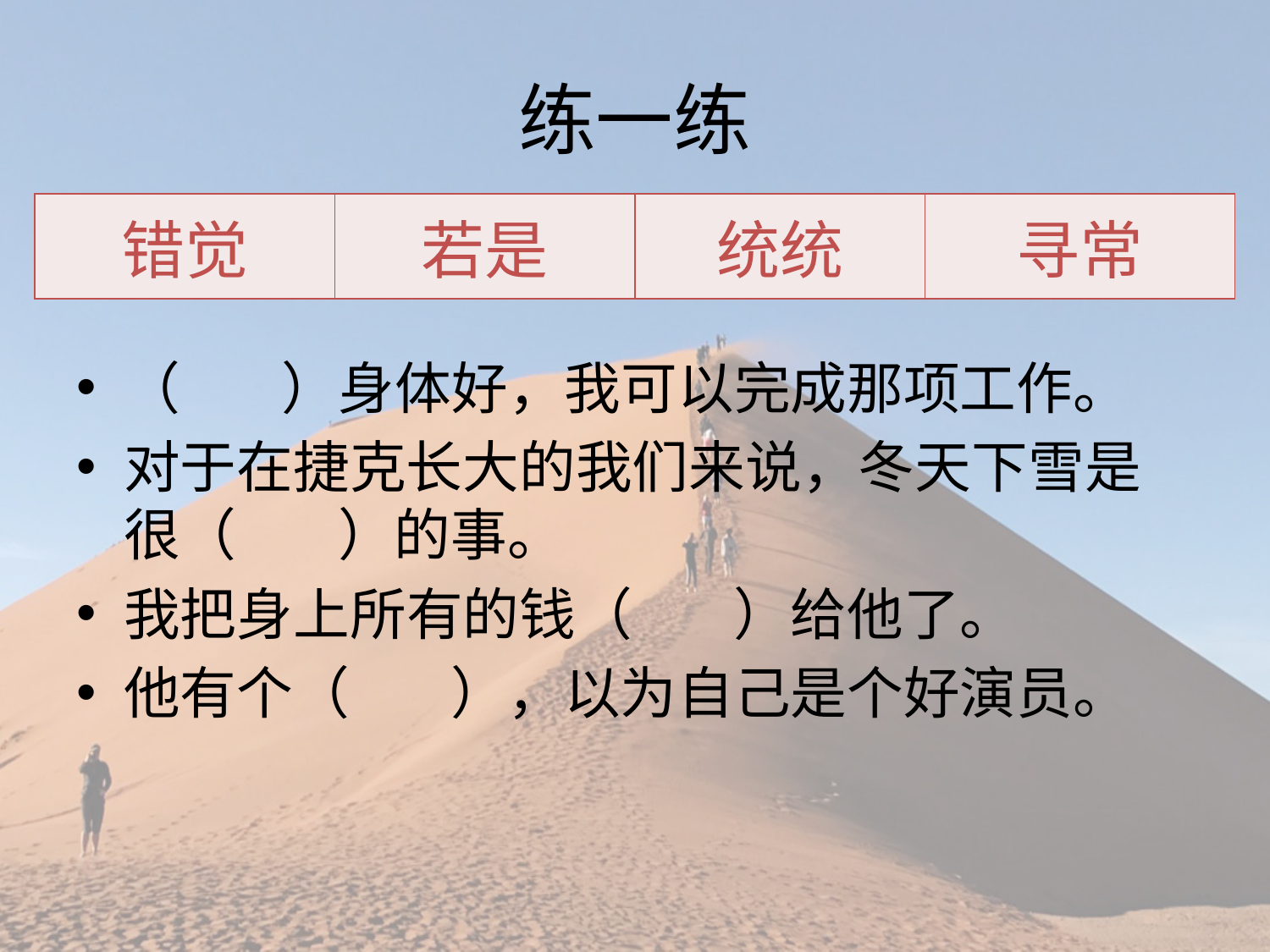

# 练一练
| 错觉 | 若是 | 统统 | 寻常 |
| --- | --- | --- | --- |
（        ）身体好，我可以完成那项工作。
对于在捷克长大的我们来说，冬天下雪是很（        ）的事。
我把身上所有的钱（        ）给他了。
他有个（        ），以为自己是个好演员。